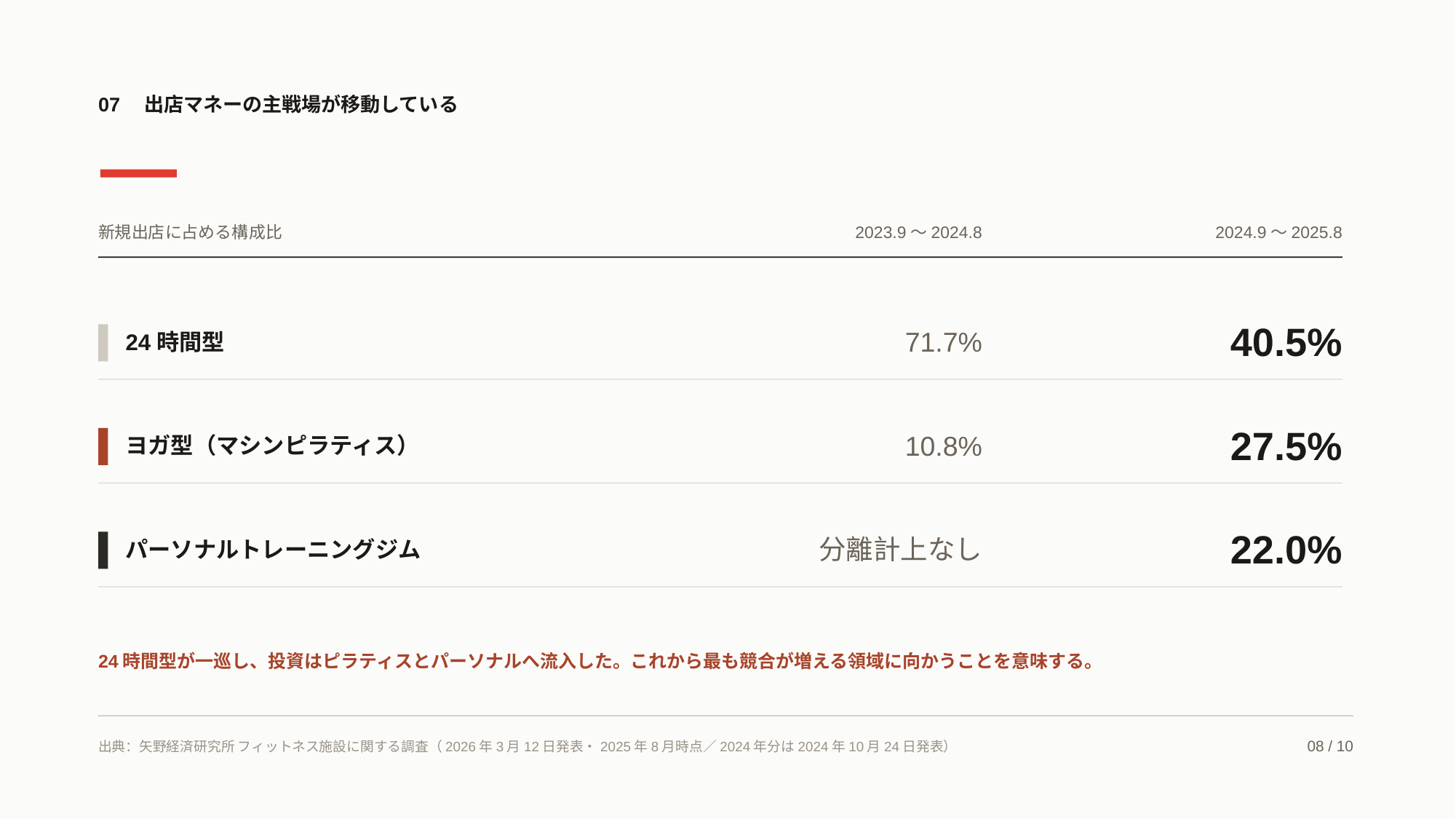

07　出店マネーの主戦場が移動している

新規出店に占める構成比
2023.9〜2024.8
2024.9〜2025.8

40.5%
24時間型
71.7%

27.5%
ヨガ型（マシンピラティス）
10.8%

22.0%
パーソナルトレーニングジム
分離計上なし

24時間型が一巡し、投資はピラティスとパーソナルへ流入した。これから最も競合が増える領域に向かうことを意味する。

出典：矢野経済研究所 フィットネス施設に関する調査（2026年3月12日発表・2025年8月時点／2024年分は2024年10月24日発表）
08 / 10